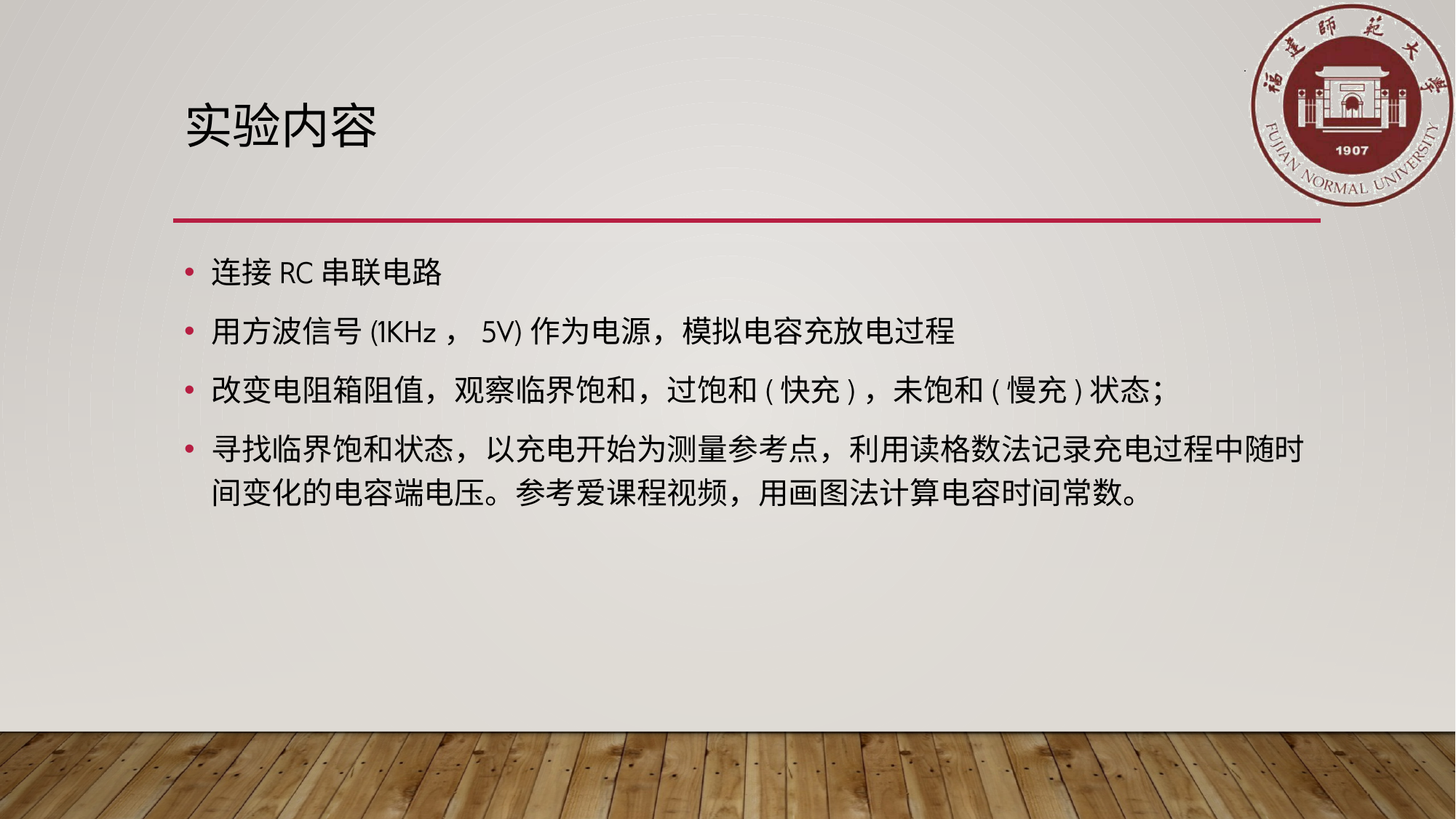

# 实验内容
连接RC串联电路
用方波信号(1KHz，5V)作为电源，模拟电容充放电过程
改变电阻箱阻值，观察临界饱和，过饱和(快充)，未饱和(慢充)状态；
寻找临界饱和状态，以充电开始为测量参考点，利用读格数法记录充电过程中随时间变化的电容端电压。参考爱课程视频，用画图法计算电容时间常数。